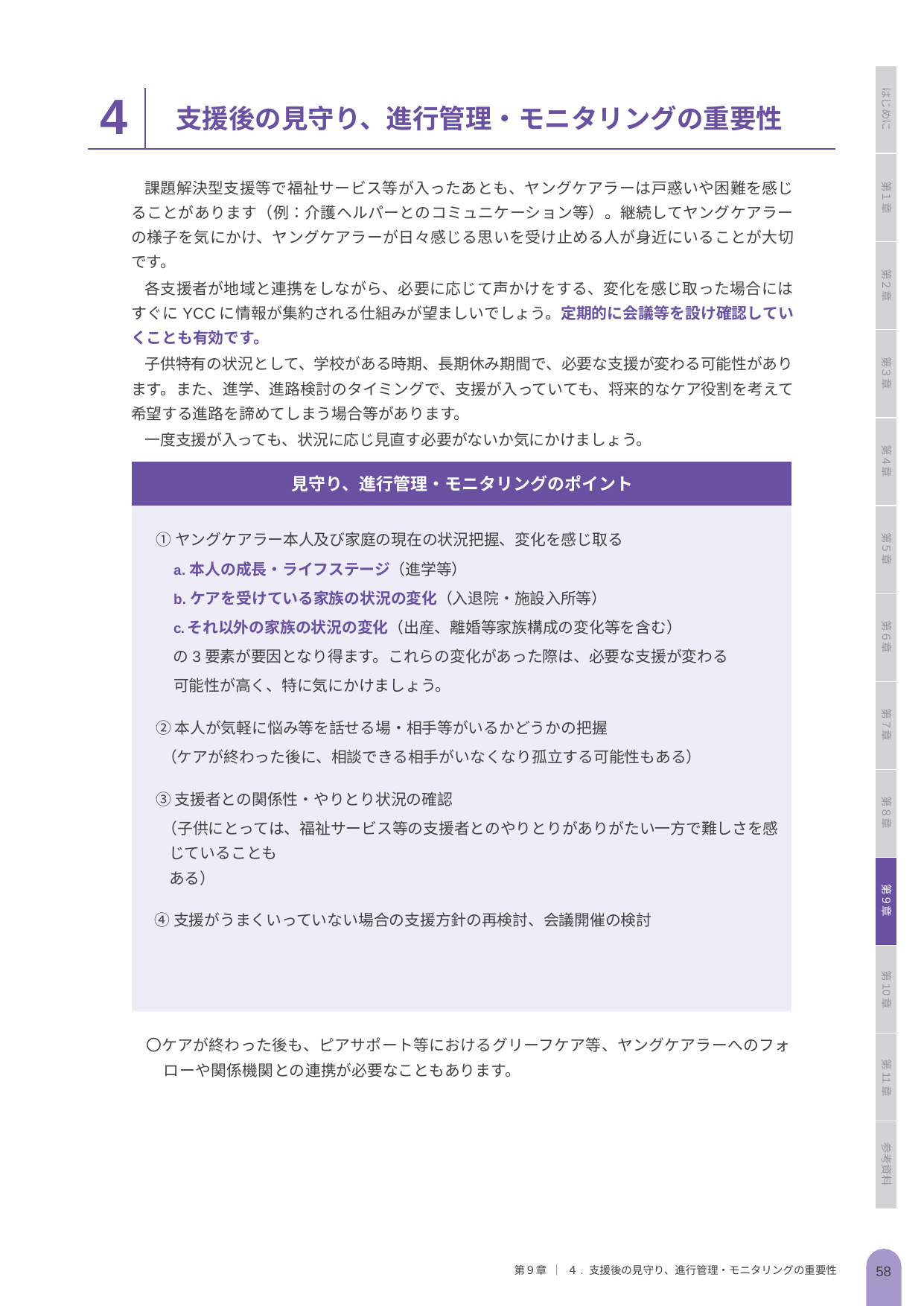

4
はじめに

支援後の見守り、進行管理・モニタリングの重要性

課題解決型支援等で福祉サービス等が入ったあとも、ヤングケアラーは戸惑いや困難を感じることがあります（例：介護ヘルパーとのコミュニケーション等）。継続してヤングケアラーの様子を気にかけ、ヤングケアラーが日々感じる思いを受け止める人が身近にいることが大切です。
各支援者が地域と連携をしながら、必要に応じて声かけをする、変化を感じ取った場合にはすぐにYCCに情報が集約される仕組みが望ましいでしょう。定期的に会議等を設け確認していくことも有効です。
子供特有の状況として、学校がある時期、長期休み期間で、必要な支援が変わる可能性があります。また、進学、進路検討のタイミングで、支援が入っていても、将来的なケア役割を考えて希望する進路を諦めてしまう場合等があります。
一度支援が入っても、状況に応じ見直す必要がないか気にかけましょう。
第１章

第２章

第３章

第４章
見守り、進行管理・モニタリングのポイント

①ヤングケアラー本人及び家庭の現在の状況把握、変化を感じ取る
本人の成長・ライフステージ（進学等）
ケアを受けている家族の状況の変化（入退院・施設入所等）
それ以外の家族の状況の変化（出産、離婚等家族構成の変化等を含む）
の3要素が要因となり得ます。これらの変化があった際は、必要な支援が変わる可能性が高く、特に気にかけましょう。

②本人が気軽に悩み等を話せる場・相手等がいるかどうかの把握
（ケアが終わった後に、相談できる相手がいなくなり孤立する可能性もある）

③支援者との関係性・やりとり状況の確認
（子供にとっては、福祉サービス等の支援者とのやりとりがありがたい一方で難しさを感じていることも
ある）

④支援がうまくいっていない場合の支援方針の再検討、会議開催の検討
第５章

第６章

第７章

第８章

第９章
第10章

〇ケアが終わった後も、ピアサポート等におけるグリーフケア等、ヤングケアラーへのフォローや関係機関との連携が必要なこともあります。

第11章

参考資料

58
第９章  ｜  ４. 支援後の見守り、進行管理・モニタリングの重要性